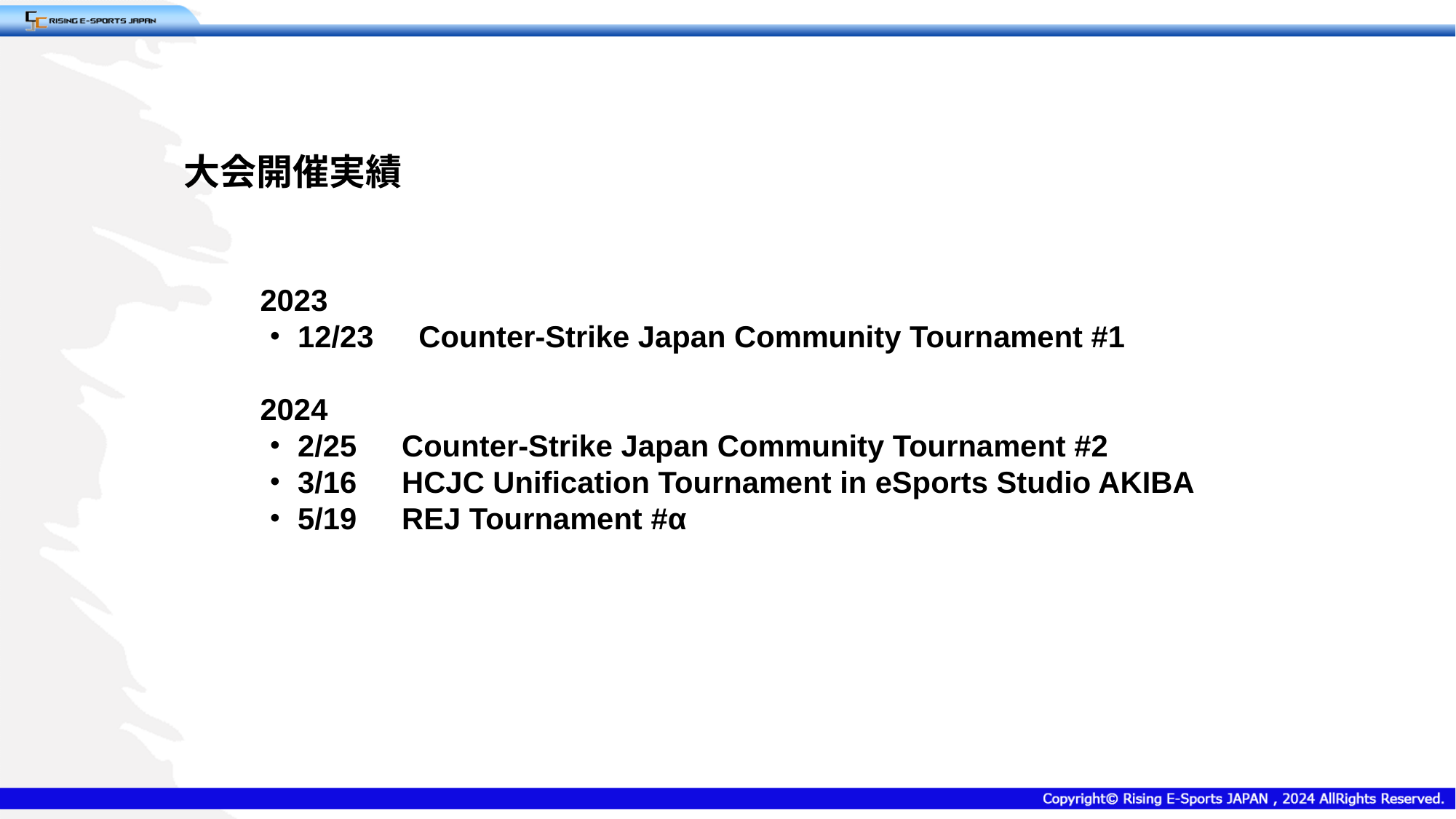

大会開催実績
2023
・12/23　Counter-Strike Japan Community Tournament #1

2024
・2/25　Counter-Strike Japan Community Tournament #2
・3/16　HCJC Unification Tournament in eSports Studio AKIBA
・5/19　REJ Tournament #α